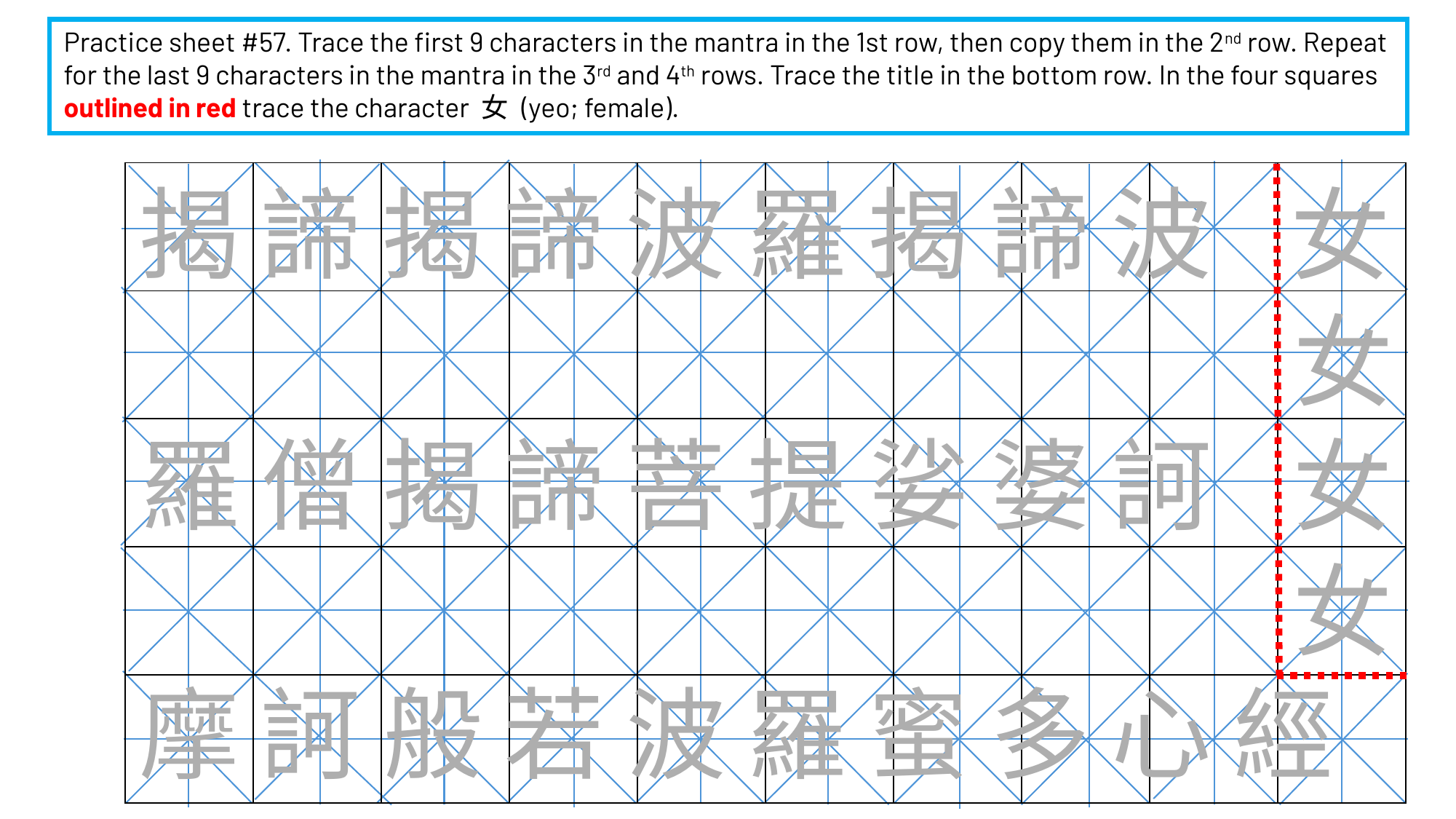

Practice sheet #57. Trace the first 9 characters in the mantra in the 1st row, then copy them in the 2nd row. Repeat for the last 9 characters in the mantra in the 3rd and 4th rows. Trace the title in the bottom row. In the four squares outlined in red trace the character 女 (yeo; female).

|  |  |  |  |  |  |  |  |  |  |
| --- | --- | --- | --- | --- | --- | --- | --- | --- | --- |
|  |  |  |  |  |  |  |  |  |  |
|  |  |  |  |  |  |  |  |  |  |
|  |  |  |  |  |  |  |  |  |  |
|  |  |  |  |  |  |  |  |  |  |
揭 諦 揭 諦 波 羅 揭 諦 波
女

女

羅 僧 揭 諦 菩 提 娑 婆 訶
女
女
摩 訶 般 若 波 羅 蜜 多 心 經